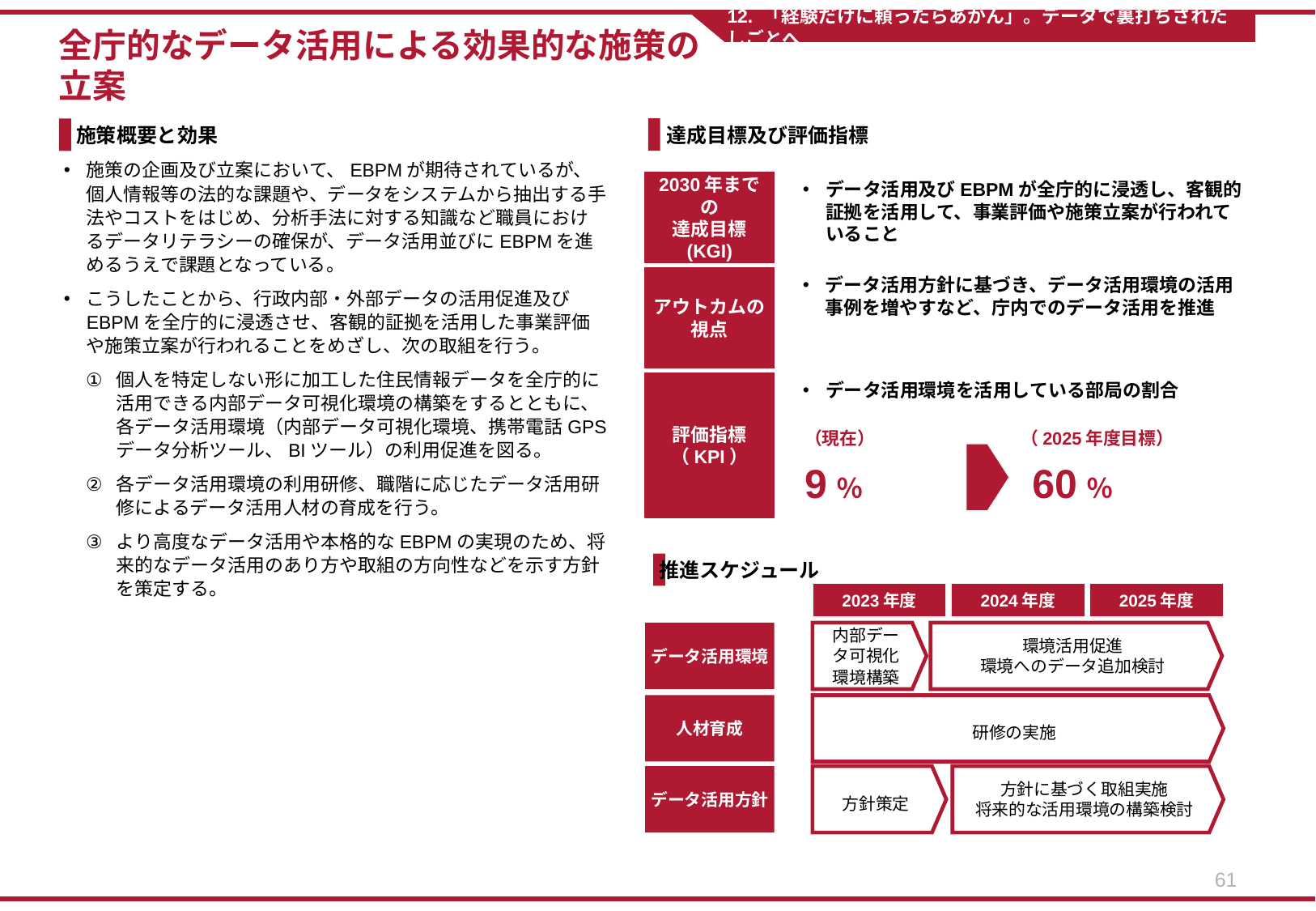

12. 「経験だけに頼ったらあかん」。データで裏打ちされたしごとへ
全庁的なデータ活用による効果的な施策の
立案

達成目標及び評価指標

施策概要と効果
施策の企画及び立案において、EBPMが期待されているが、個人情報等の法的な課題や、データをシステムから抽出する手法やコストをはじめ、分析手法に対する知識など職員におけるデータリテラシーの確保が、データ活用並びにEBPMを進めるうえで課題となっている。
こうしたことから、行政内部・外部データの活用促進及びEBPMを全庁的に浸透させ、客観的証拠を活用した事業評価や施策立案が行われることをめざし、次の取組を行う。
個人を特定しない形に加工した住民情報データを全庁的に活用できる内部データ可視化環境の構築をするとともに、各データ活用環境（内部データ可視化環境、携帯電話GPSデータ分析ツール、BIツール）の利用促進を図る。​
各データ活用環境の利用研修、職階に応じたデータ活用研修によるデータ活用人材の育成を行う。​
より高度なデータ活用や本格的なEBPMの実現のため、将来的なデータ活用のあり方や取組の方向性などを示す方針を策定する。​

2030年までの
達成目標
(KGI)
データ活用及びEBPMが全庁的に浸透し、客観的証拠を活用して、事業評価や施策立案が行われていること
アウトカムの
視点
データ活用方針に基づき、データ活用環境の活用事例を増やすなど、庁内でのデータ活用を推進
評価指標
（KPI）
データ活用環境を活用している部局の割合
（現在）
（2025年度目標）

60％
9％

推進スケジュール
2023年度
2024年度
2025年度
データ活用環境
内部データ可視化
環境構築
環境活用促進
環境へのデータ追加検討
人材育成
研修の実施
データ活用方針
方針策定
方針に基づく取組実施
将来的な活用環境の構築検討
61